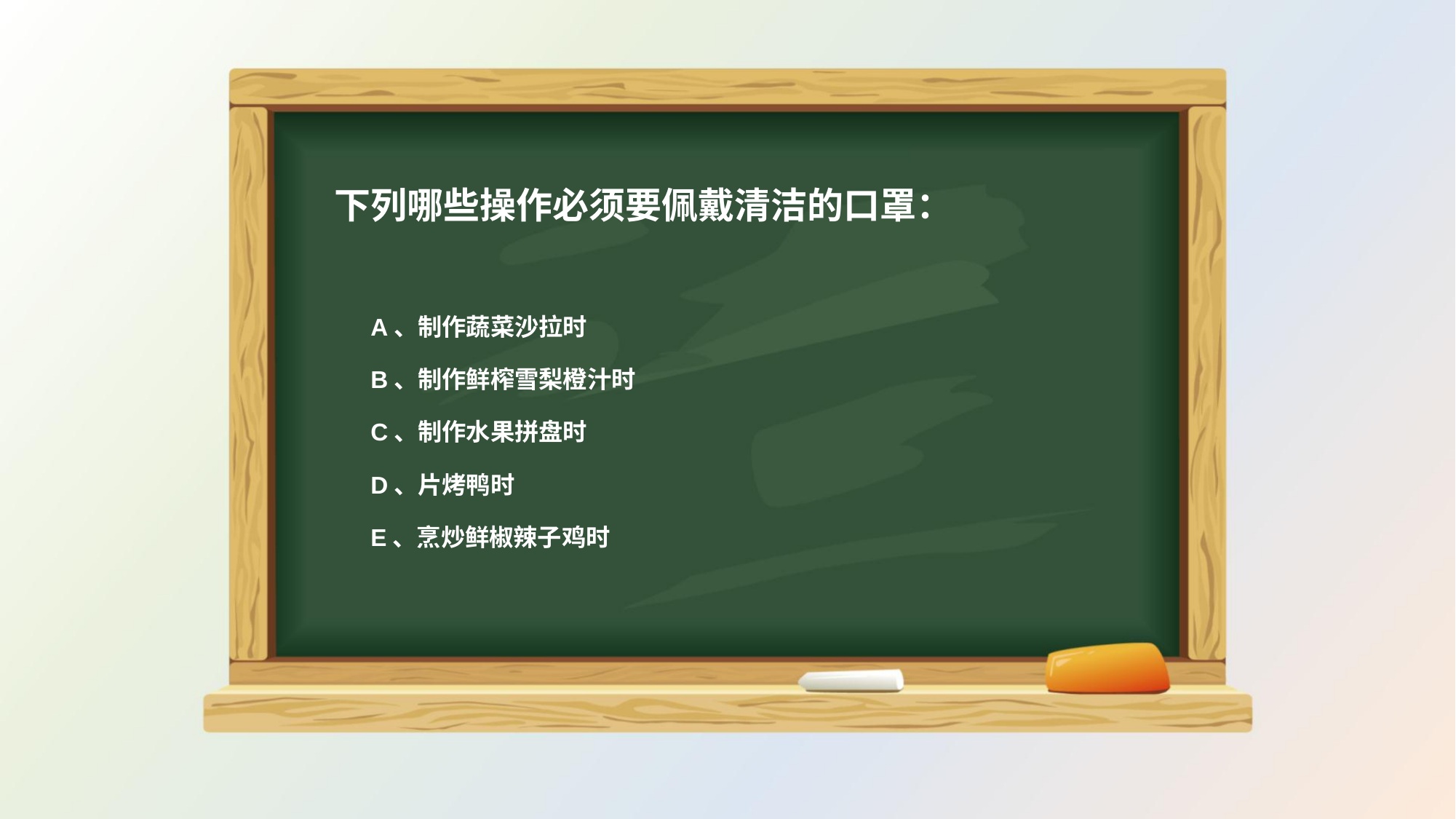

下列哪些操作必须要佩戴清洁的口罩：
A、制作蔬菜沙拉时
B、制作鲜榨雪梨橙汁时
C、制作水果拼盘时
D、片烤鸭时
E、烹炒鲜椒辣子鸡时